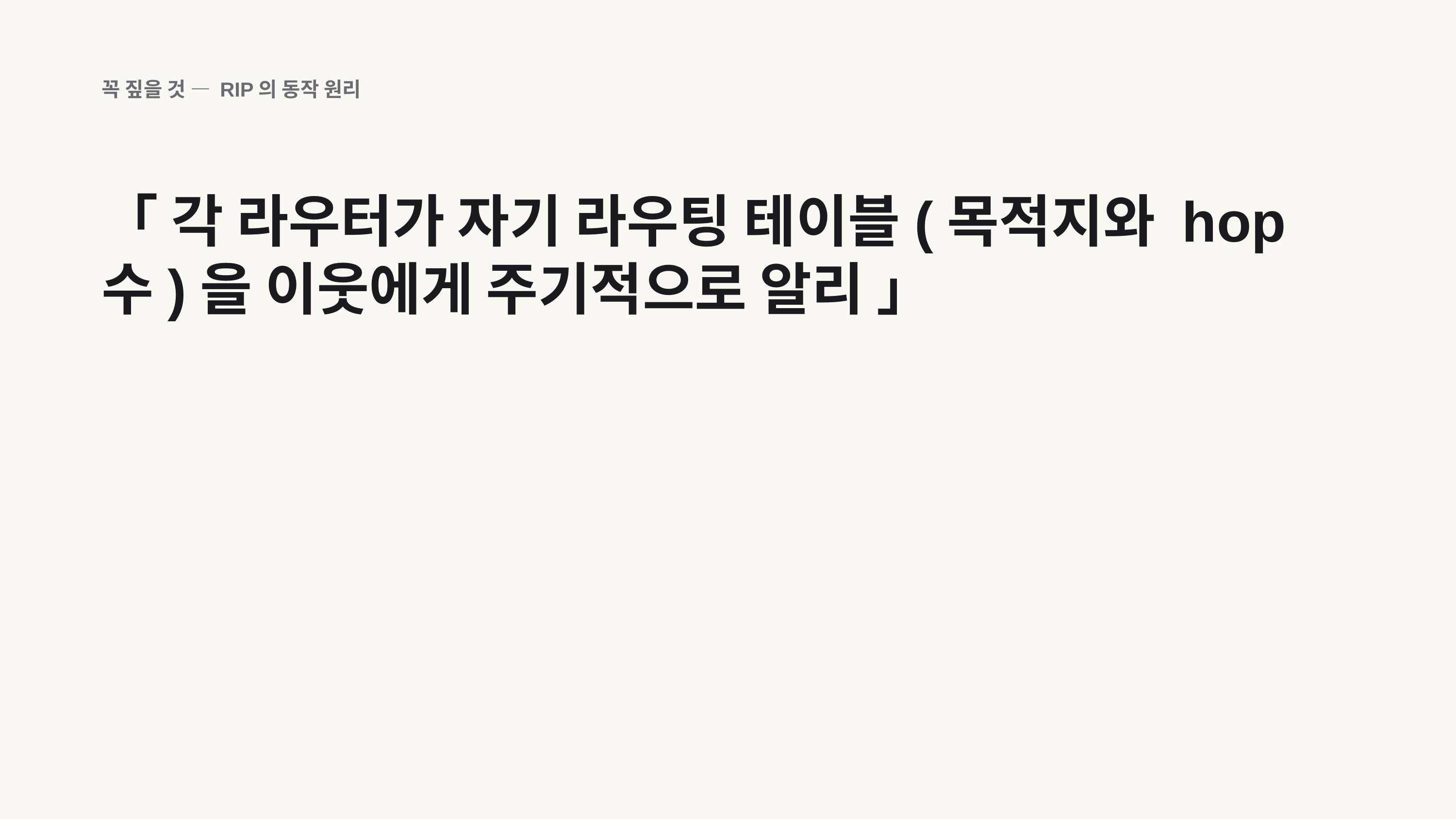

꼭 짚을 것 — RIP의 동작 원리
「 각 라우터가 자기 라우팅 테이블(목적지와 hop 수)을 이웃에게 주기적으로 알리 」